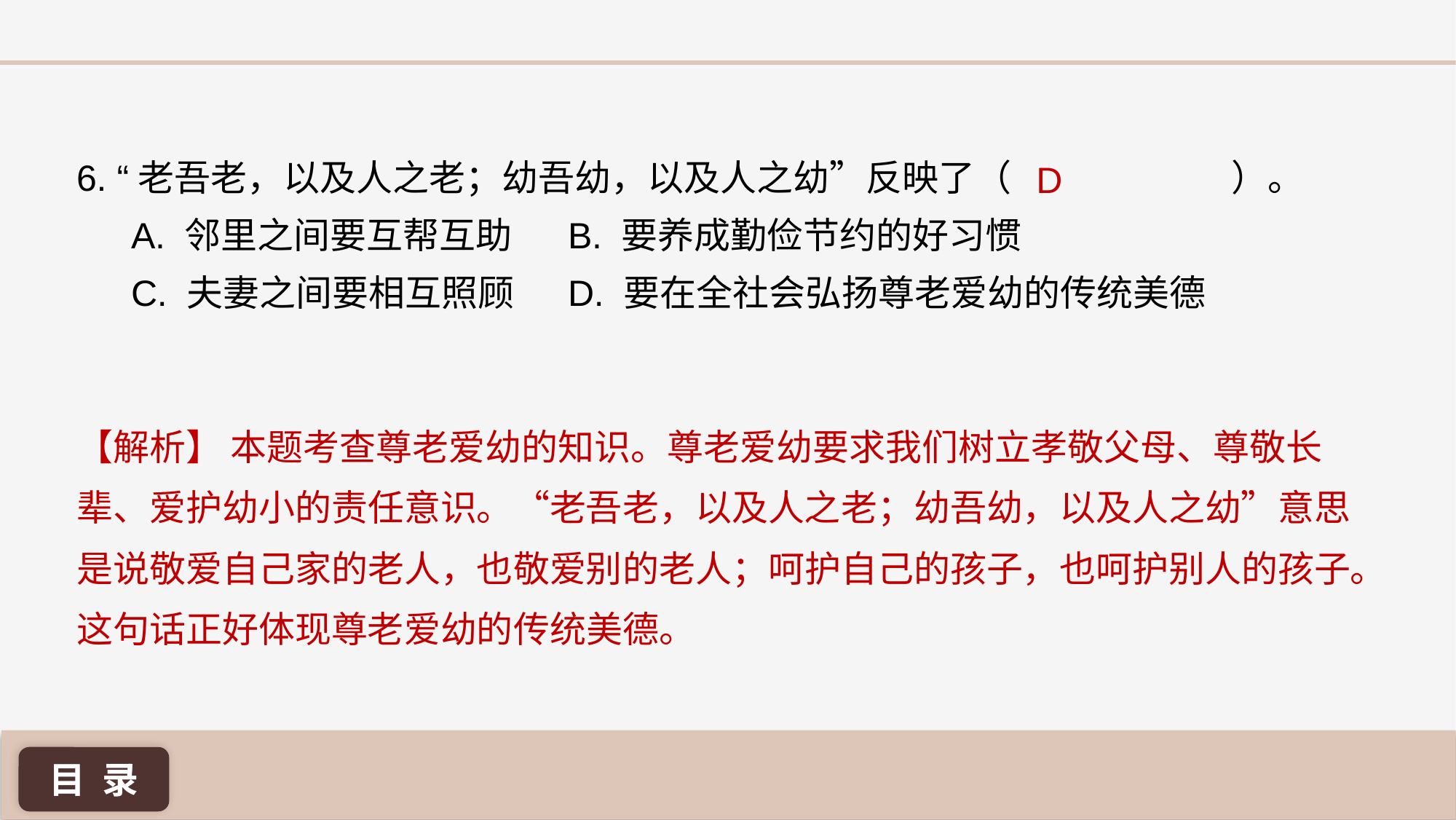

D
6. “老吾老，以及人之老；幼吾幼，以及人之幼”反映了（		 ）。
A. 邻里之间要互帮互助 	B. 要养成勤俭节约的好习惯
C. 夫妻之间要相互照顾 	D. 要在全社会弘扬尊老爱幼的传统美德
【解析】 本题考查尊老爱幼的知识。尊老爱幼要求我们树立孝敬父母、尊敬长辈、爱护幼小的责任意识。“老吾老，以及人之老；幼吾幼，以及人之幼”意思是说敬爱自己家的老人，也敬爱别的老人；呵护自己的孩子，也呵护别人的孩子。这句话正好体现尊老爱幼的传统美德。